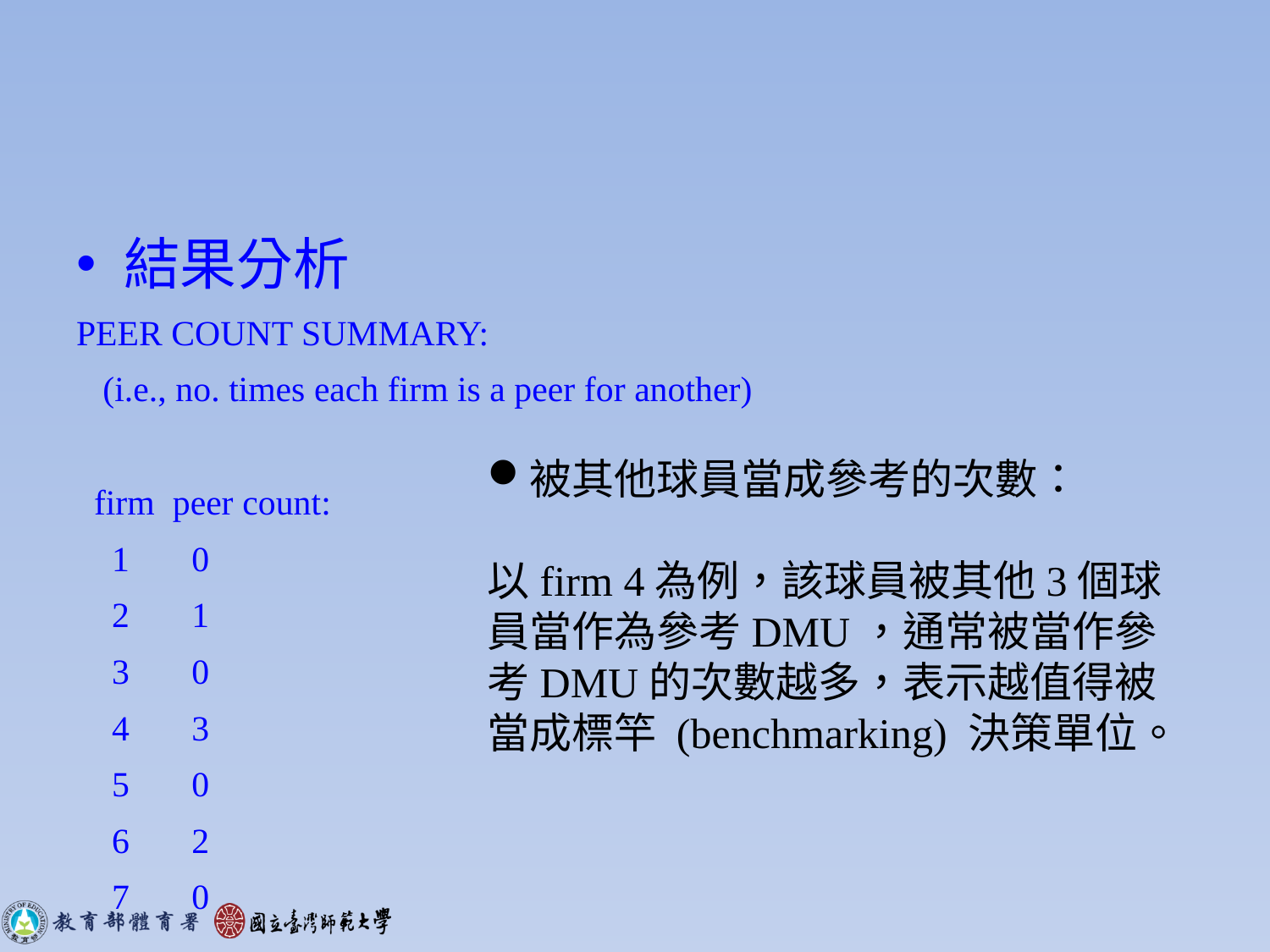

#
結果分析
PEER COUNT SUMMARY:
   (i.e., no. times each firm is a peer for another)

  firm  peer count:
    1       0
    2       1
    3       0
    4       3
    5       0
    6       2
    7       0

被其他球員當成參考的次數：

以firm 4為例，該球員被其他3個球員當作為參考DMU，通常被當作參考DMU的次數越多，表示越值得被當成標竿 (benchmarking) 決策單位。